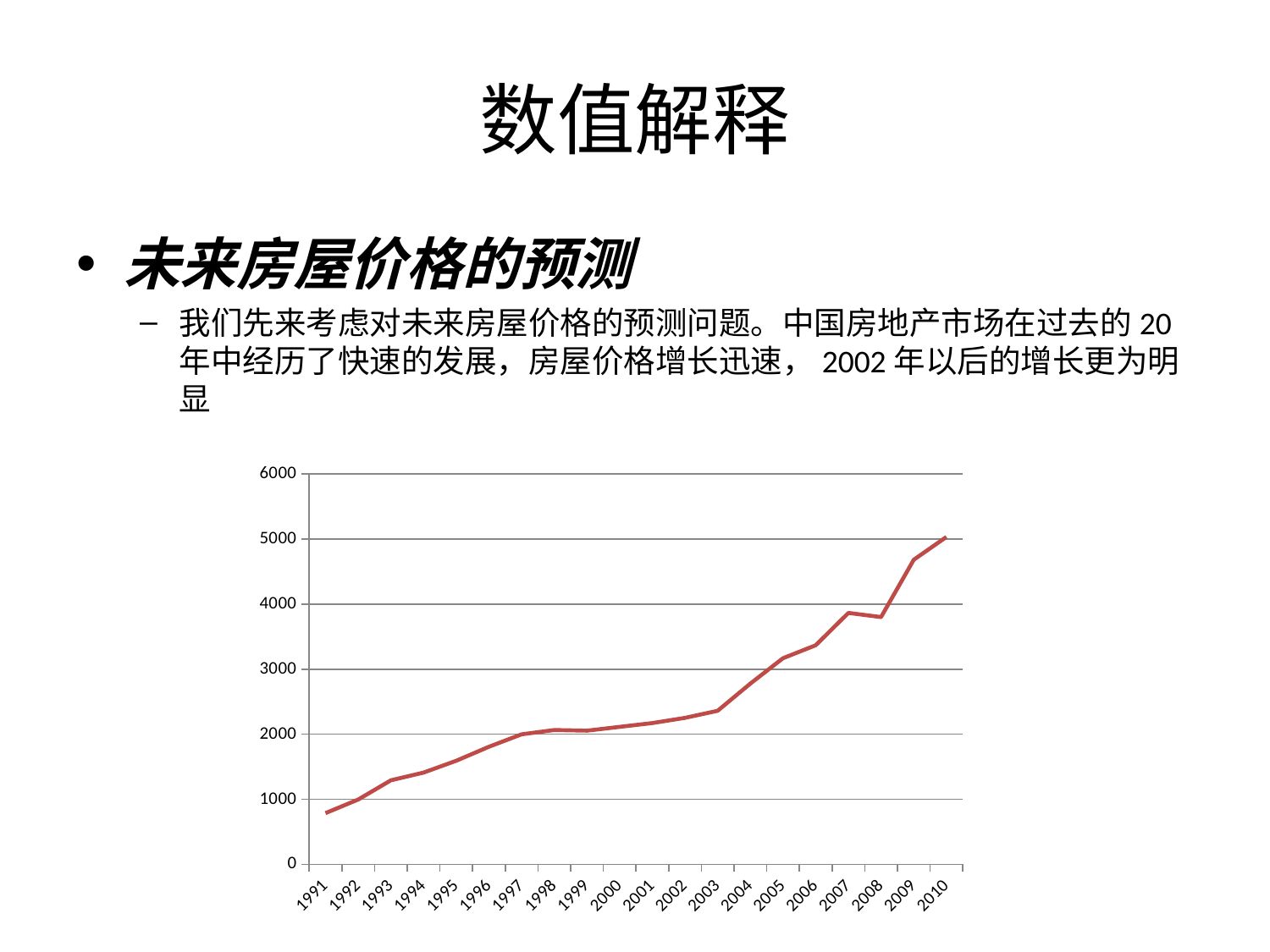

# 数值解释
未来房屋价格的预测
我们先来考虑对未来房屋价格的预测问题。中国房地产市场在过去的20年中经历了快速的发展，房屋价格增长迅速，2002年以后的增长更为明显

### Chart

| Category |  |
|---|---|
| 1991 | 786.0 |
| 1992 | 995.0 |
| 1993 | 1291.0 |
| 1994 | 1409.0 |
| 1995 | 1591.0 |
| 1996 | 1806.0 |
| 1997 | 1997.0 |
| 1998 | 2063.0 |
| 1999 | 2053.0 |
| 2000 | 2112.0 |
| 2001 | 2170.0 |
| 2002 | 2250.0 |
| 2003 | 2359.0 |
| 2004 | 2778.0 |
| 2005 | 3168.0 |
| 2006 | 3367.0 |
| 2007 | 3864.0 |
| 2008 | 3800.0 |
| 2009 | 4681.0 |
| 2010 | 5032.0 |